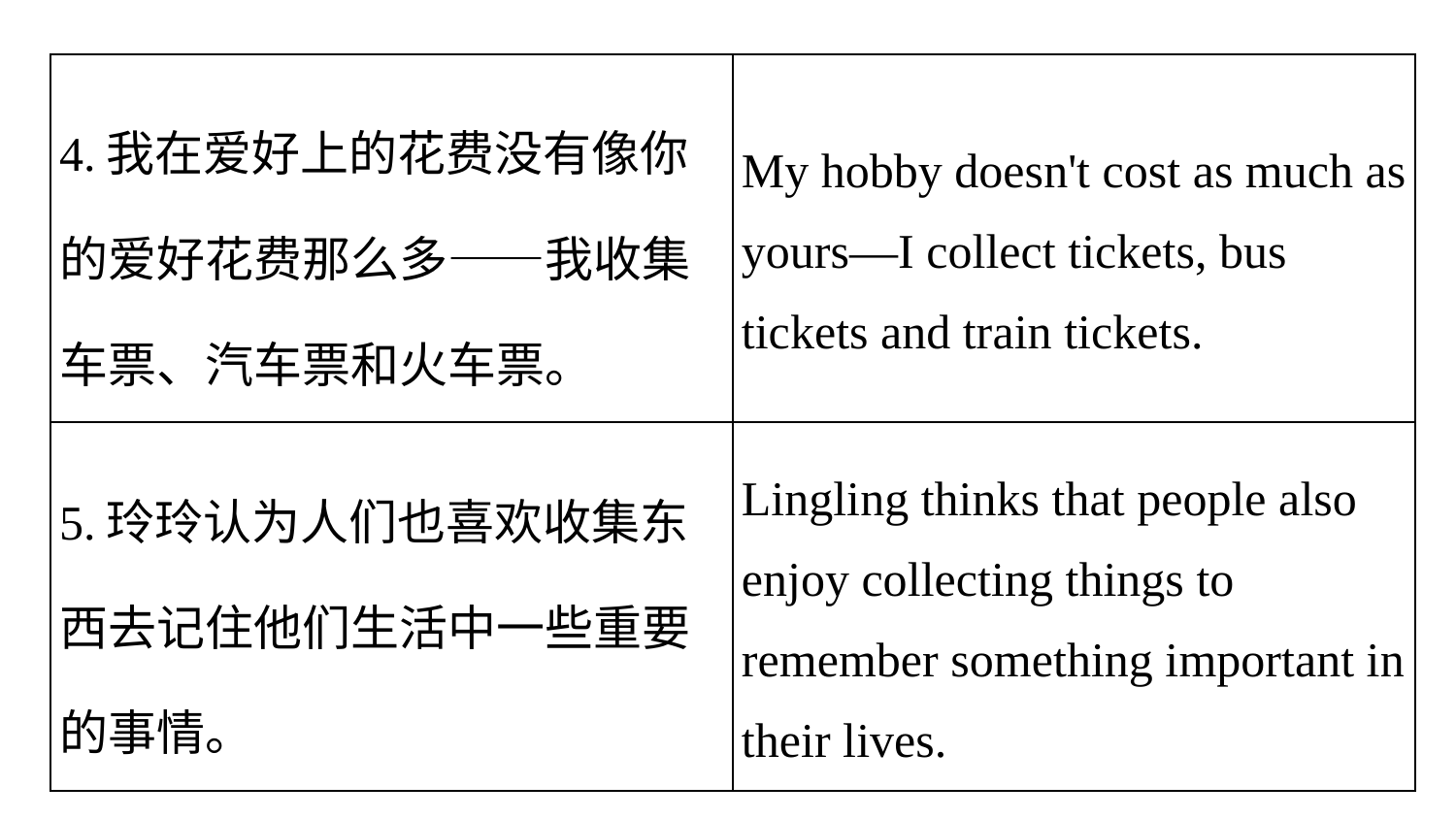

| 4.我在爱好上的花费没有像你的爱好花费那么多——我收集车票、汽车票和火车票。 | My hobby doesn't cost as much as yours—I collect tickets, bus tickets and train tickets. |
| --- | --- |
| 5.玲玲认为人们也喜欢收集东西去记住他们生活中一些重要的事情。 | Lingling thinks that people also enjoy collecting things to remember something important in their lives. |